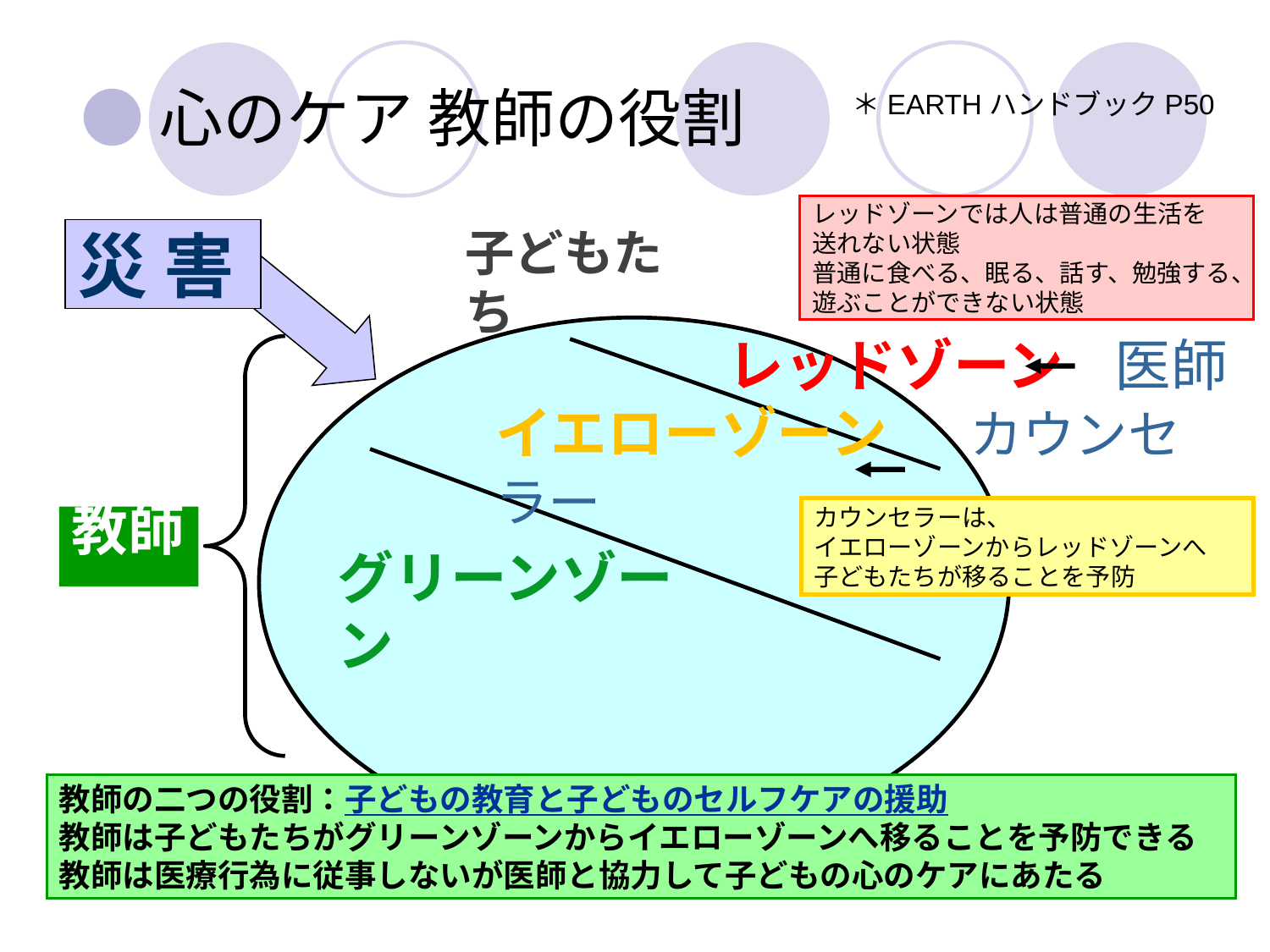

●心のケア 教師の役割
＊EARTHハンドブックP50
レッドゾーンでは人は普通の生活を
送れない状態
普通に食べる、眠る、話す、勉強する、遊ぶことができない状態
災 害
# 子どもたち

レッドゾーン    医師

イエローゾーン  　カウンセラー

カウンセラーは、
イエローゾーンからレッドゾーンへ
子どもたちが移ることを予防
教師
グリーンゾーン
教師の二つの役割：子どもの教育と子どものセルフケアの援助
教師は子どもたちがグリーンゾーンからイエローゾーンへ移ることを予防できる
教師は医療行為に従事しないが医師と協力して子どもの心のケアにあたる